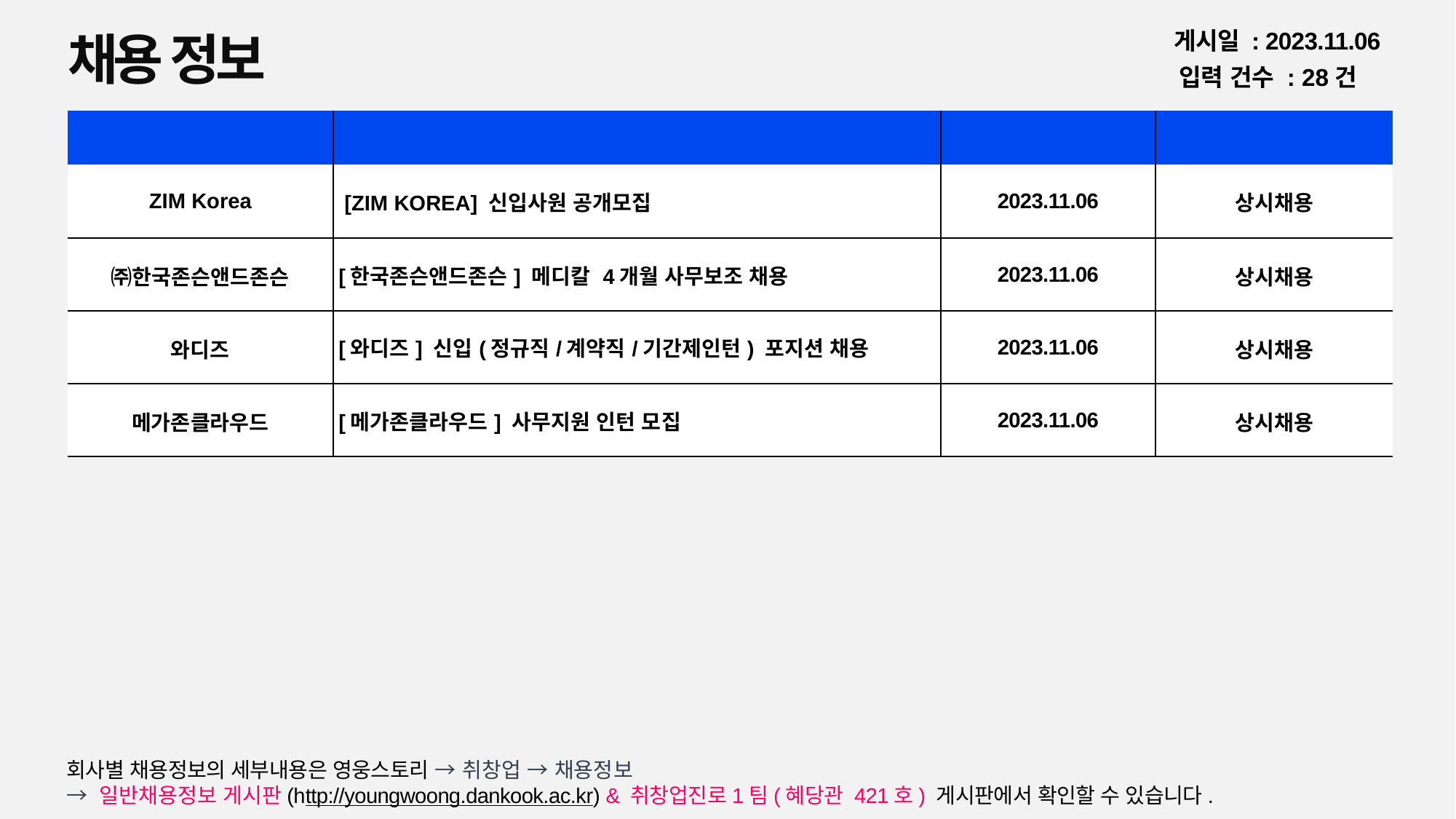

채용 정보
게시일 : 2023.11.06
입력 건수 : 28건
| 회사명 | 공고명 | 등록일 | 마감일 |
| --- | --- | --- | --- |
| ZIM Korea | [ZIM KOREA] 신입사원 공개모집 | 2023.11.06 | 상시채용 |
| ㈜한국존슨앤드존슨 | [한국존슨앤드존슨] 메디칼 4개월 사무보조 채용 | 2023.11.06 | 상시채용 |
| 와디즈 | [와디즈] 신입(정규직/계약직/기간제인턴) 포지션 채용 | 2023.11.06 | 상시채용 |
| 메가존클라우드 | [메가존클라우드] 사무지원 인턴 모집 | 2023.11.06 | 상시채용 |
회사별 채용정보의 세부내용은 영웅스토리 → 취창업 → 채용정보
→ 일반채용정보 게시판(http://youngwoong.dankook.ac.kr) & 취창업진로1팀(혜당관 421호) 게시판에서 확인할 수 있습니다.